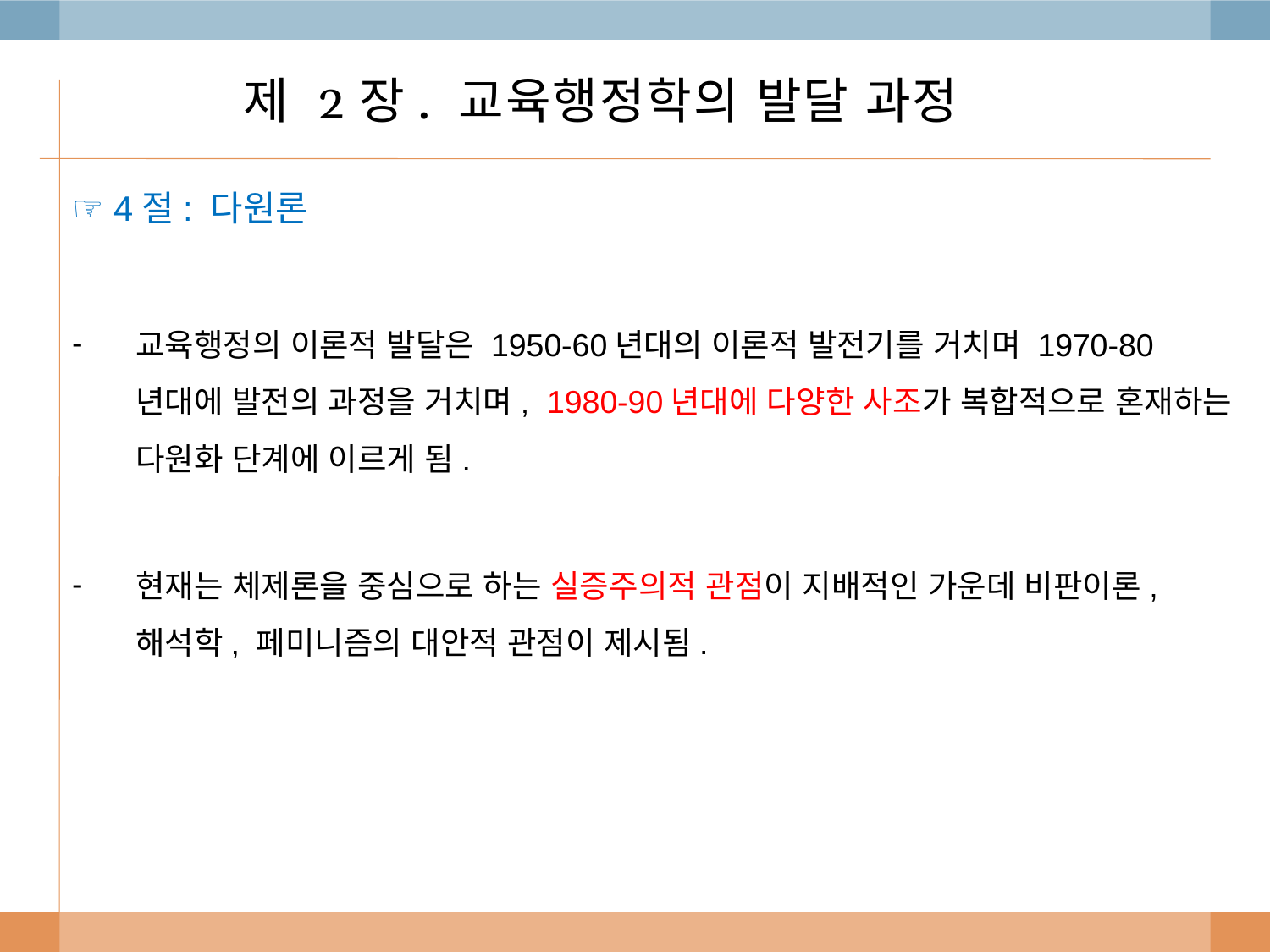

# 제 2장. 교육행정학의 발달 과정
☞ 4절: 다원론

교육행정의 이론적 발달은 1950-60년대의 이론적 발전기를 거치며 1970-80년대에 발전의 과정을 거치며,  1980-90년대에 다양한 사조가 복합적으로 혼재하는 다원화 단계에 이르게 됨.

현재는 체제론을 중심으로 하는 실증주의적 관점이 지배적인 가운데 비판이론, 해석학, 페미니즘의 대안적 관점이 제시됨.